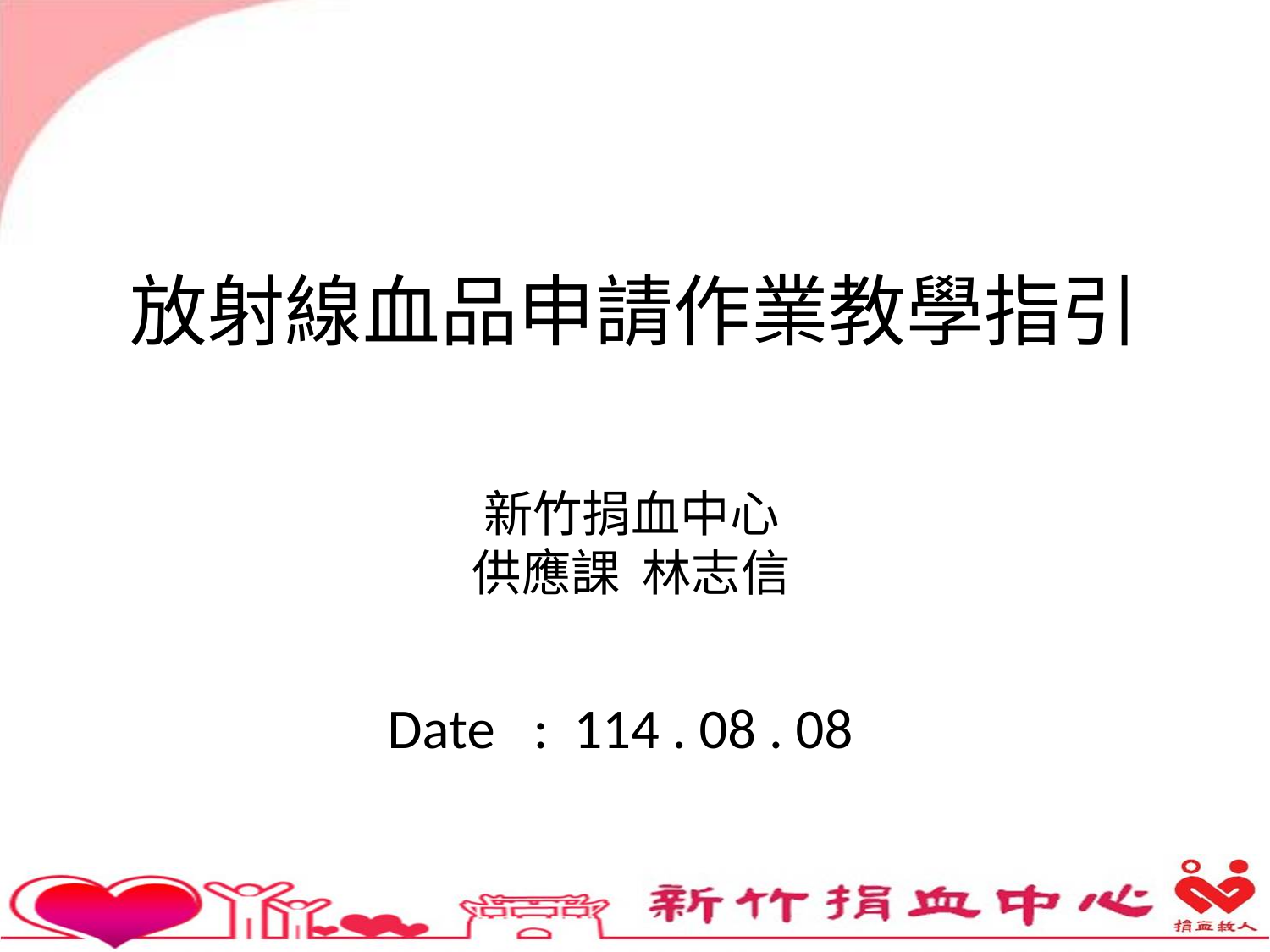

放射線血品申請作業教學指引
新竹捐血中心
供應課  林志信
Date   :  114 . 08 . 08